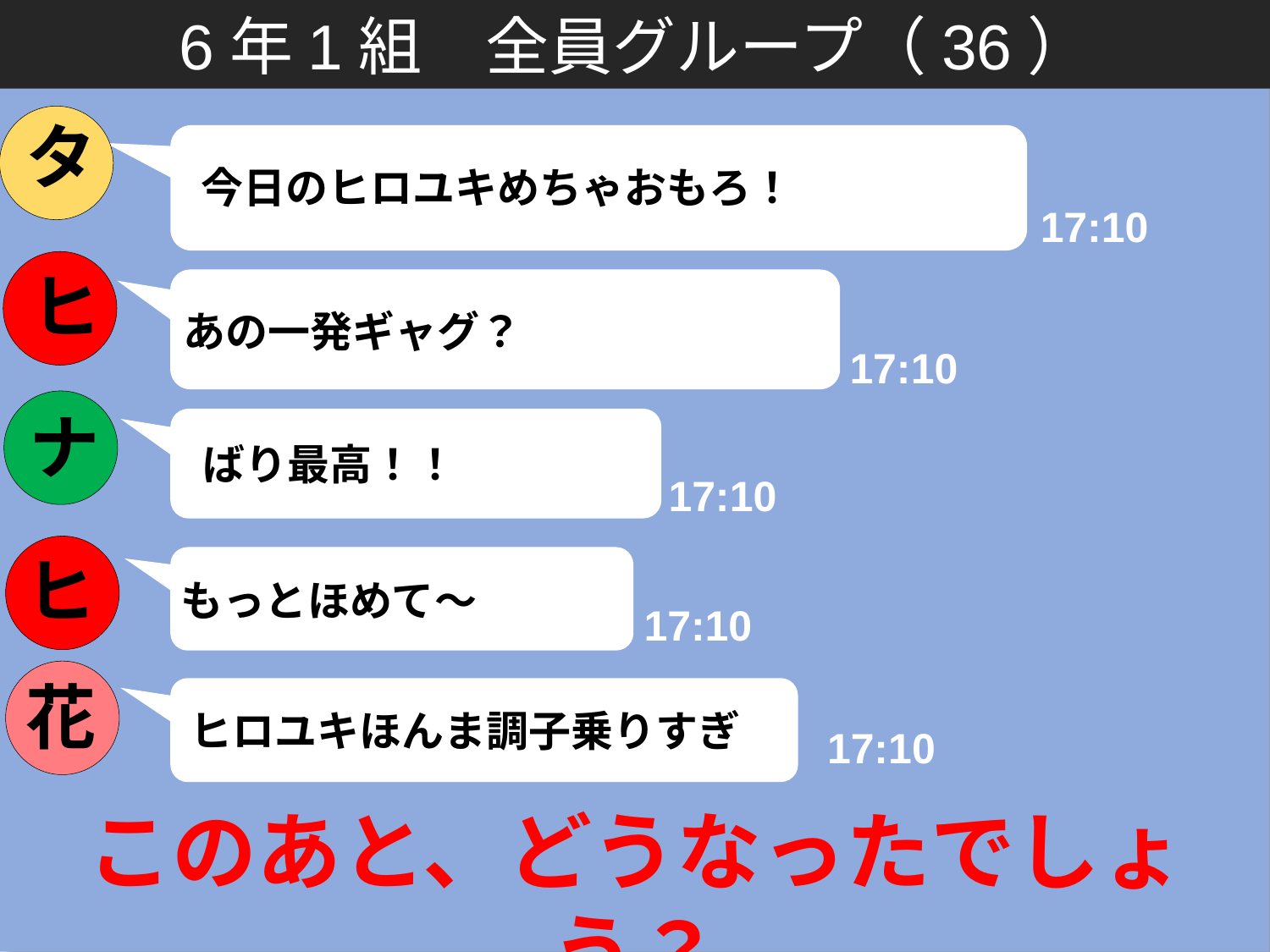

6年1組　全員グループ（36）

タ

今日のヒロユキめちゃおもろ！
17:10

ヒ

あの一発ギャグ？
17:10

ナ

ばり最高！！
17:10

ヒ

もっとほめて～
17:10

花

ヒロユキほんま調子乗りすぎ
17:10
このあと、どうなったでしょう？